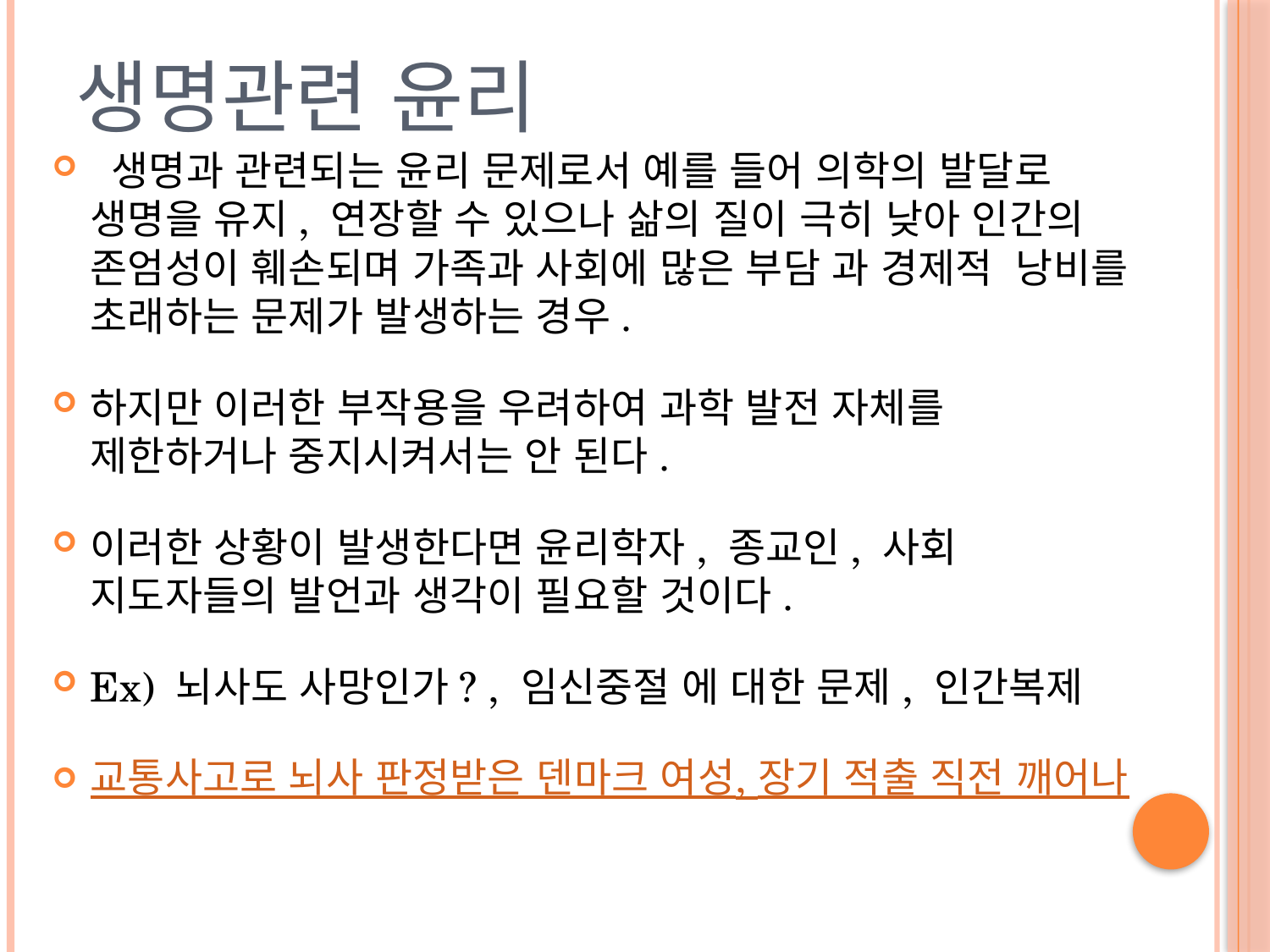

# 생명관련 윤리
 생명과 관련되는 윤리 문제로서 예를 들어 의학의 발달로 생명을 유지, 연장할 수 있으나 삶의 질이 극히 낮아 인간의 존엄성이 훼손되며 가족과 사회에 많은 부담 과 경제적  낭비를 초래하는 문제가 발생하는 경우.

하지만 이러한 부작용을 우려하여 과학 발전 자체를 제한하거나 중지시켜서는 안 된다.

이러한 상황이 발생한다면 윤리학자, 종교인, 사회 지도자들의 발언과 생각이 필요할 것이다.

Ex) 뇌사도 사망인가? , 임신중절 에 대한 문제, 인간복제

교통사고로 뇌사 판정받은 덴마크 여성, 장기 적출 직전 깨어나